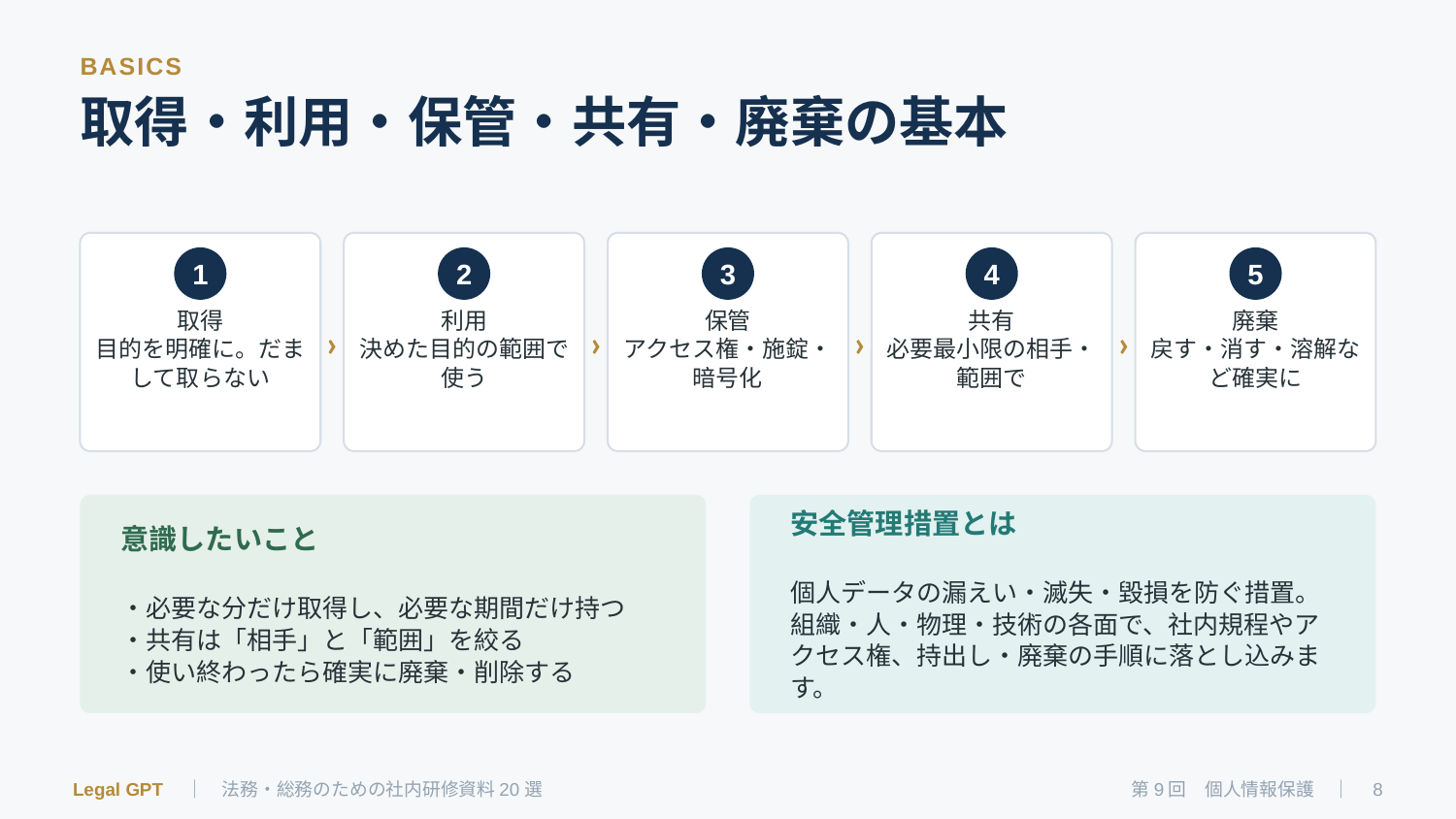

BASICS
取得・利用・保管・共有・廃棄の基本

›

›

›

›

1

2

3

4

5
取得
目的を明確に。だまして取らない
利用
決めた目的の範囲で使う
保管
アクセス権・施錠・暗号化
共有
必要最小限の相手・範囲で
廃棄
戻す・消す・溶解など確実に

意識したいこと

・必要な分だけ取得し、必要な期間だけ持つ
・共有は「相手」と「範囲」を絞る
・使い終わったら確実に廃棄・削除する
安全管理措置とは

個人データの漏えい・滅失・毀損を防ぐ措置。組織・人・物理・技術の各面で、社内規程やアクセス権、持出し・廃棄の手順に落とし込みます。
Legal GPT　｜　法務・総務のための社内研修資料20選
第9回　個人情報保護　｜　8